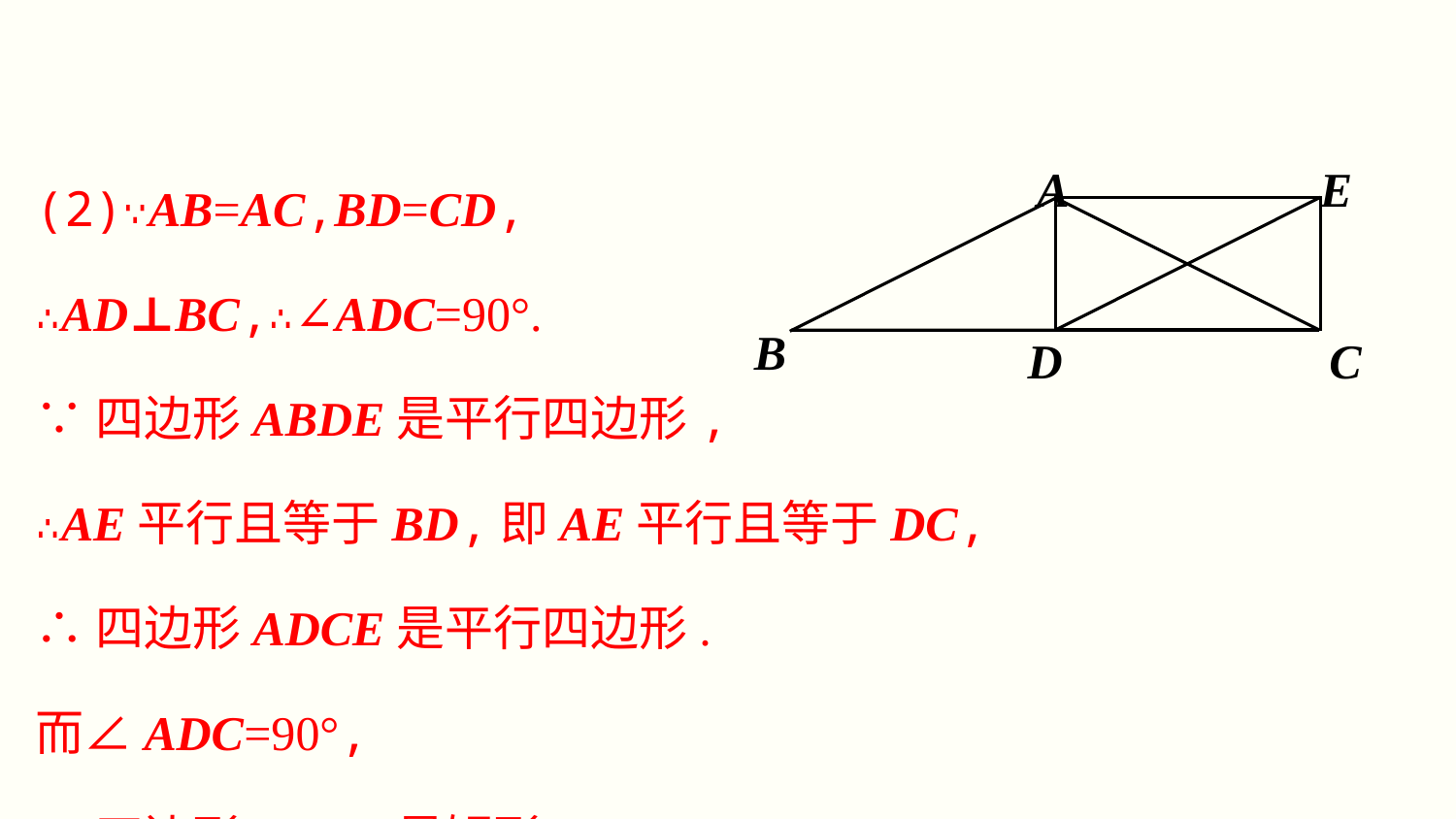

(2)∵AB=AC,BD=CD,
∴AD⊥BC,∴∠ADC=90°.
∵四边形ABDE是平行四边形,
∴AE平行且等于BD,即AE平行且等于DC,
∴四边形ADCE是平行四边形.
而∠ADC=90°,
∴四边形ADCE是矩形.
A
E

B
D
C